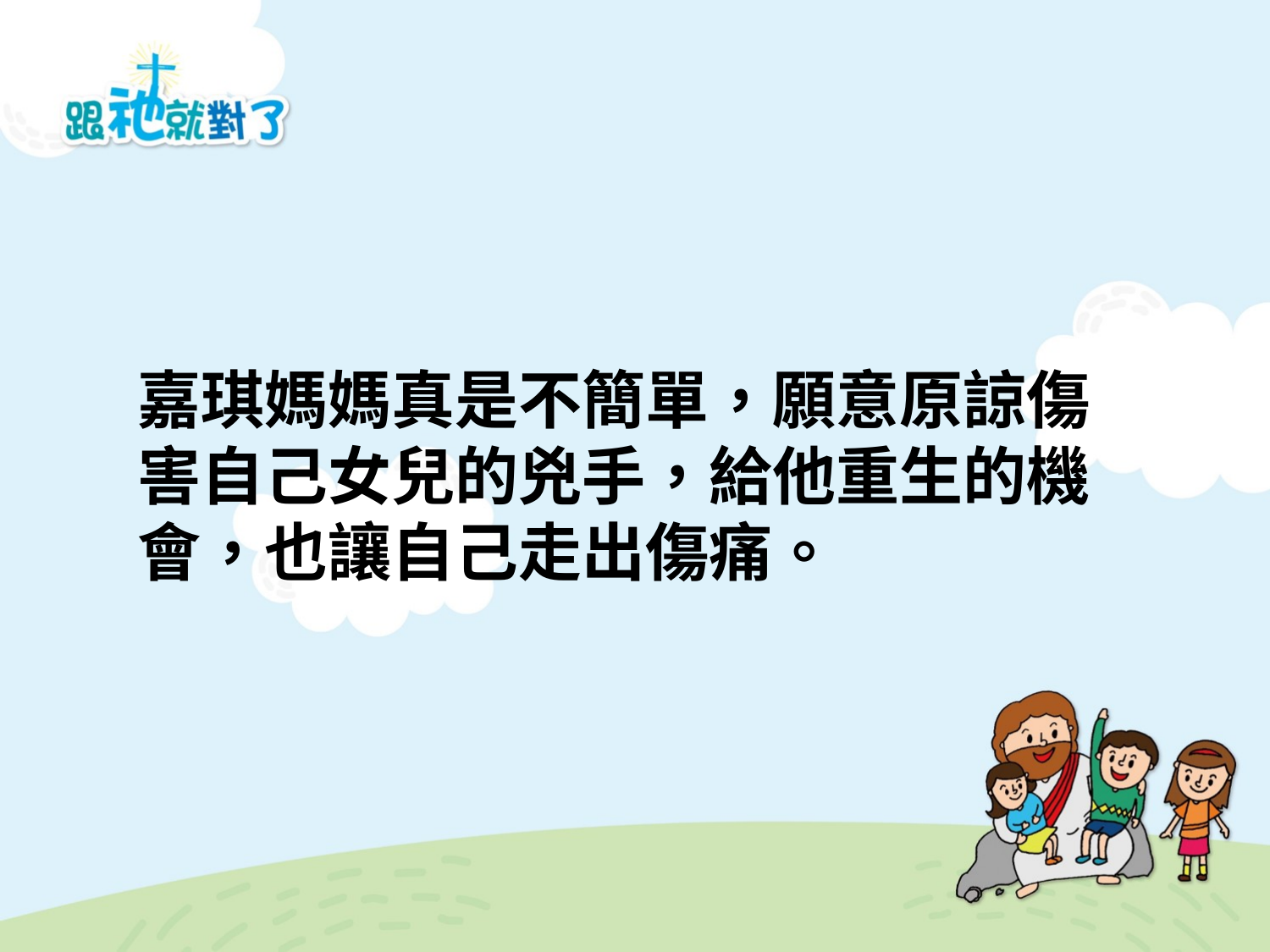

嘉琪媽媽真是不簡單，願意原諒傷害自己女兒的兇手，給他重生的機會，也讓自己走出傷痛。